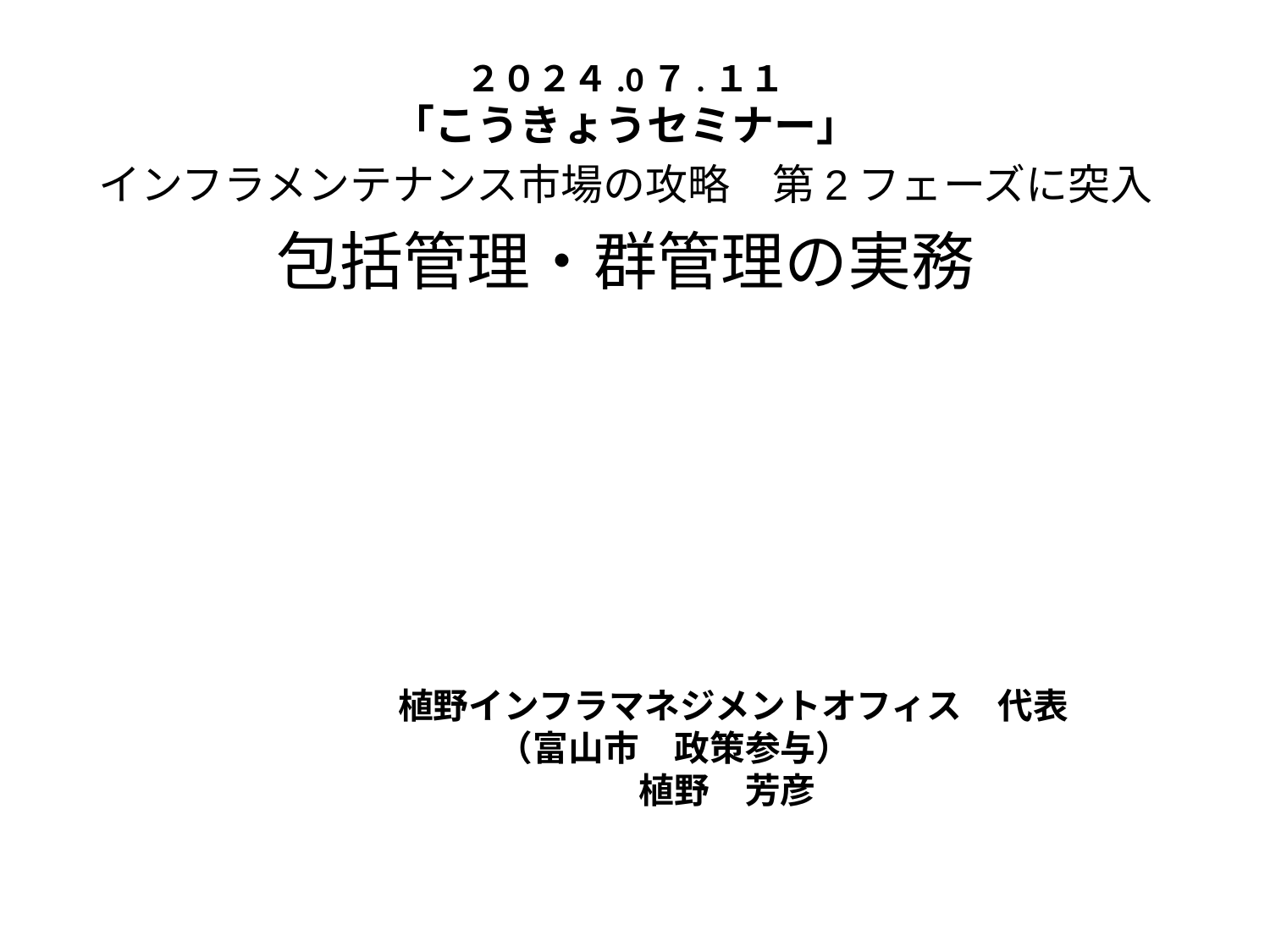

２０２４.0７.１１
「こうきょうセミナー」
インフラメンテナンス市場の攻略　第2フェーズに突入
包括管理・群管理の実務
　　　　　　　　植野インフラマネジメントオフィス　代表
　　　　　　　　　　（富山市　政策参与）
　　　　　　　　　　　　　　植野　芳彦